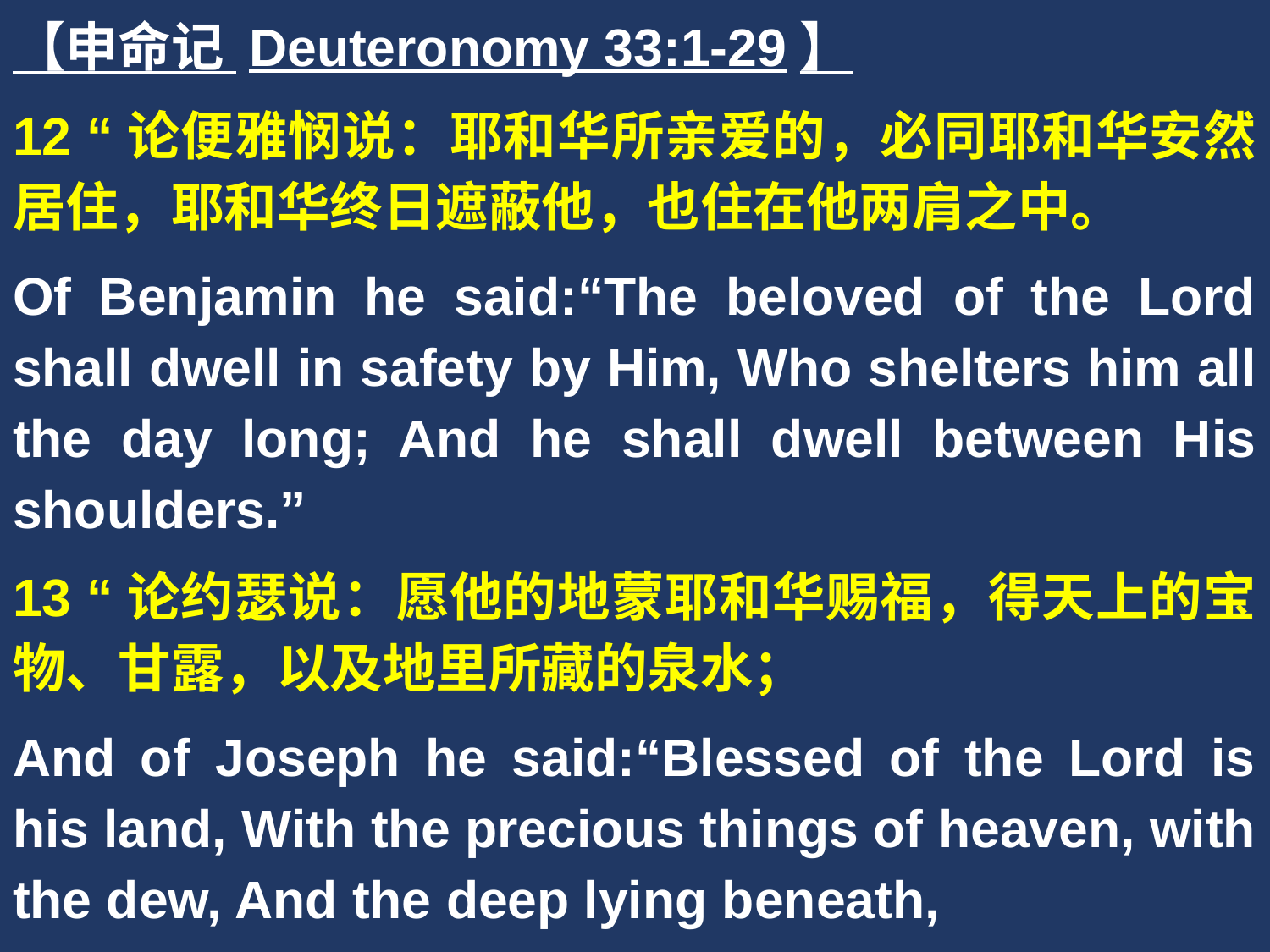

【申命记 Deuteronomy 33:1-29】
12 “论便雅悯说：耶和华所亲爱的，必同耶和华安然居住，耶和华终日遮蔽他，也住在他两肩之中。
Of Benjamin he said:“The beloved of the Lord shall dwell in safety by Him, Who shelters him all the day long; And he shall dwell between His shoulders.”
13 “论约瑟说：愿他的地蒙耶和华赐福，得天上的宝物、甘露，以及地里所藏的泉水；
And of Joseph he said:“Blessed of the Lord is his land, With the precious things of heaven, with the dew, And the deep lying beneath,